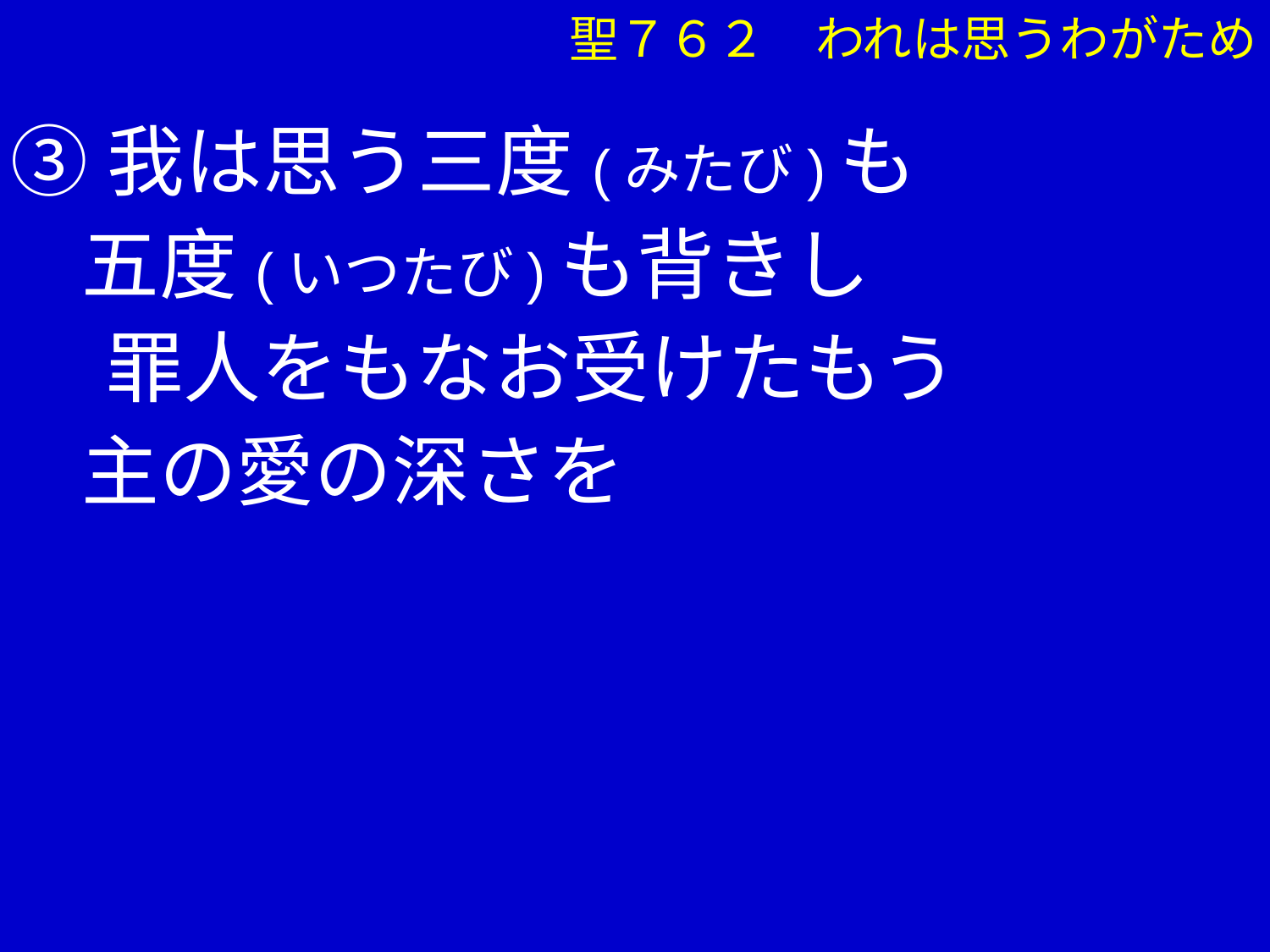

聖７６２　われは思うわがため
③我は思う三度(みたび)も
   五度(いつたび)も背きし
　 罪人をもなお受けたもう
   主の愛の深さを